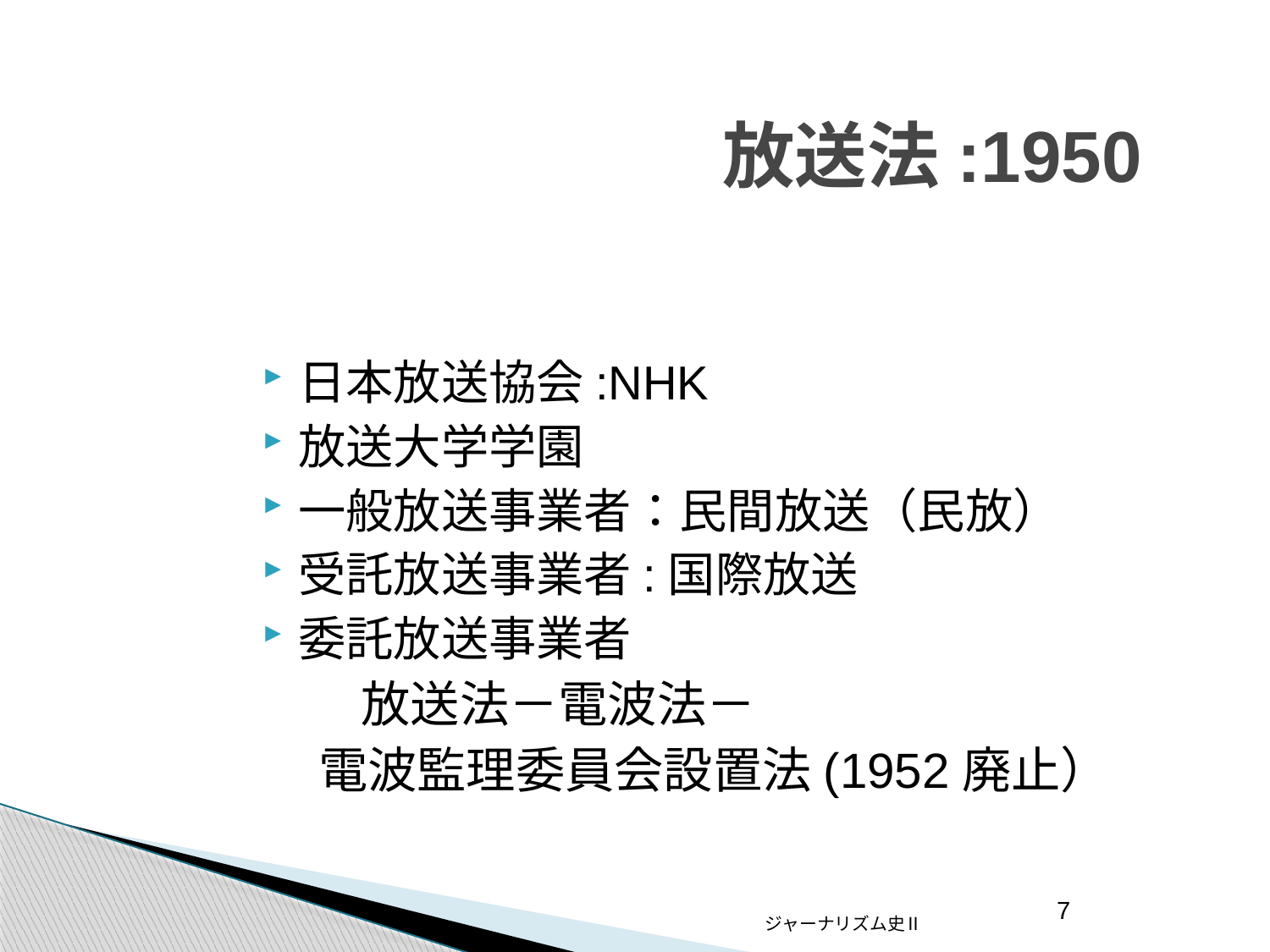

放送法:1950
日本放送協会:NHK
放送大学学園
一般放送事業者：民間放送（民放）
受託放送事業者:国際放送
委託放送事業者
　　放送法－電波法－
    電波監理委員会設置法(1952廃止）
7
ジャーナリズム史Ⅱ